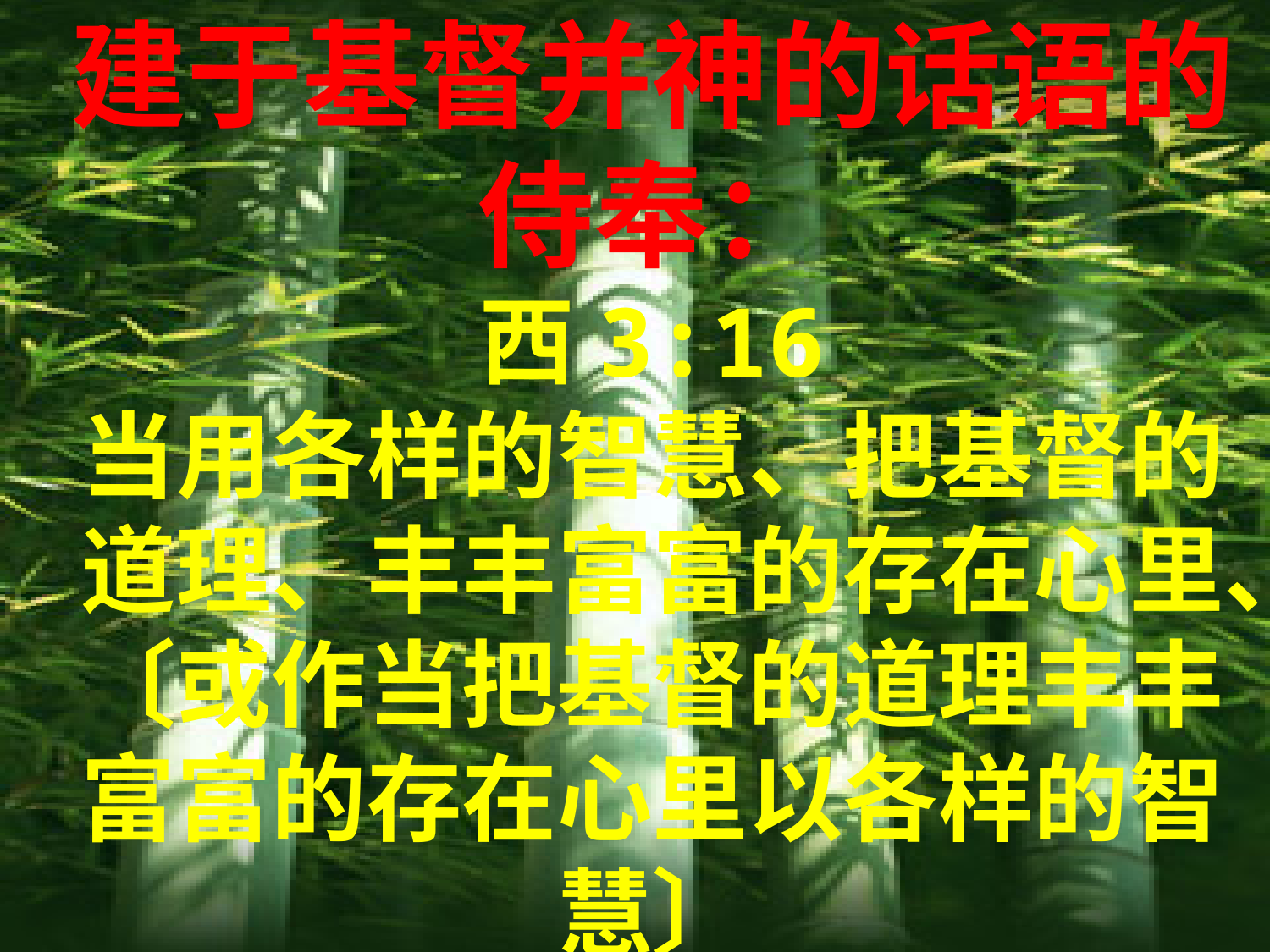

建于基督并神的话语的侍奉：
西3:16
当用各样的智慧、把基督的道理、丰丰富富的存在心里、〔或作当把基督的道理丰丰富富的存在心里以各样的智慧〕